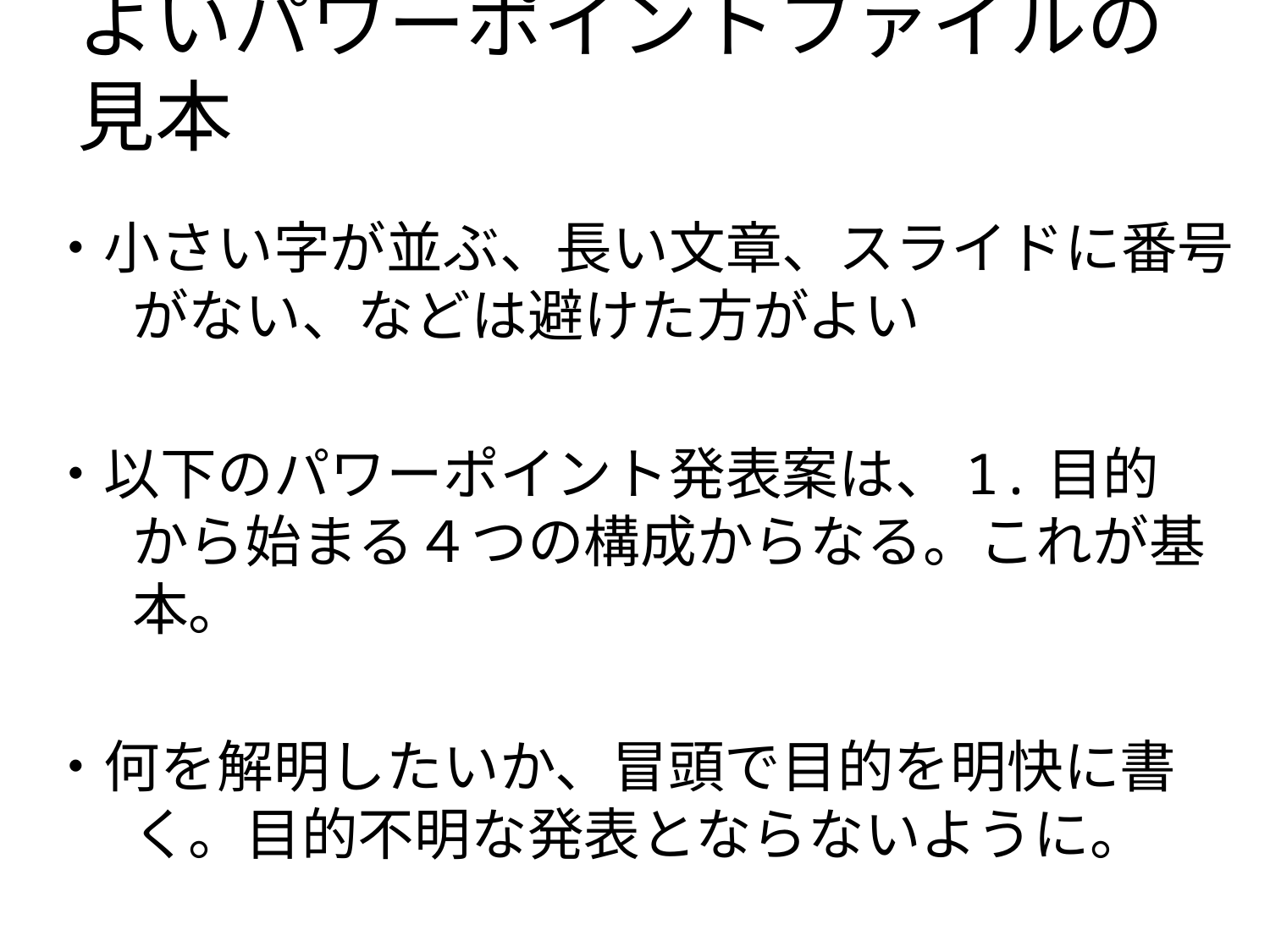

# よいパワーポイントファイルの見本
・小さい字が並ぶ、長い文章、スライドに番号がない、などは避けた方がよい

・以下のパワーポイント発表案は、1.目的　から始まる４つの構成からなる。これが基本。

・何を解明したいか、冒頭で目的を明快に書く。目的不明な発表とならないように。